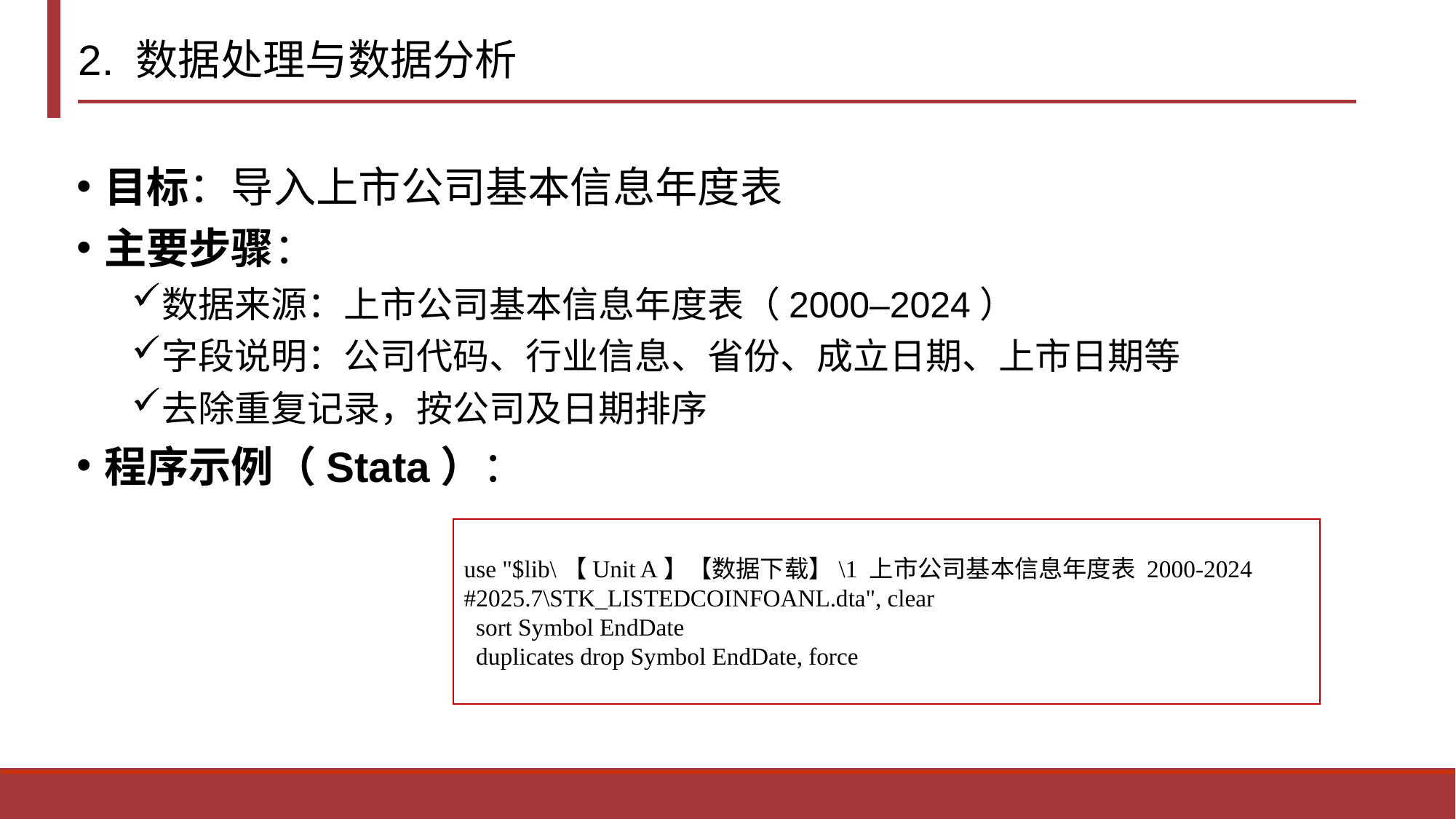

# 2. 数据处理与数据分析
目标：导入上市公司基本信息年度表
主要步骤：
数据来源：上市公司基本信息年度表（2000–2024）
字段说明：公司代码、行业信息、省份、成立日期、上市日期等
去除重复记录，按公司及日期排序
程序示例（Stata）：

use "$lib\【Unit A】【数据下载】\1 上市公司基本信息年度表 2000-2024 #2025.7\STK_LISTEDCOINFOANL.dta", clear
  sort Symbol EndDate
  duplicates drop Symbol EndDate, force